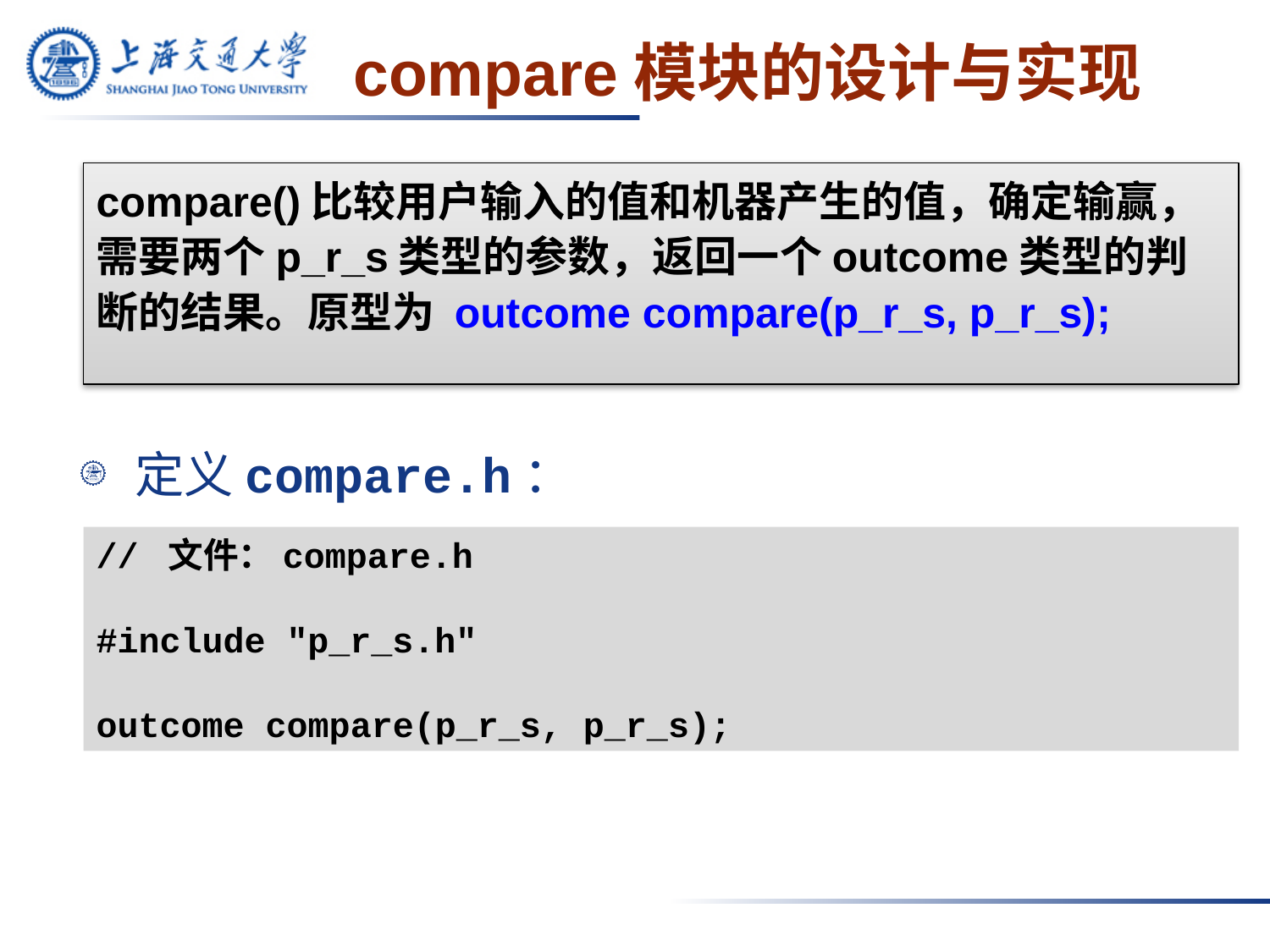

# compare模块的设计与实现
compare()比较用户输入的值和机器产生的值，确定输赢，需要两个p_r_s类型的参数，返回一个outcome类型的判断的结果。原型为 outcome compare(p_r_s, p_r_s);
定义compare.h：
// 文件：compare.h

#include "p_r_s.h"

outcome compare(p_r_s, p_r_s);